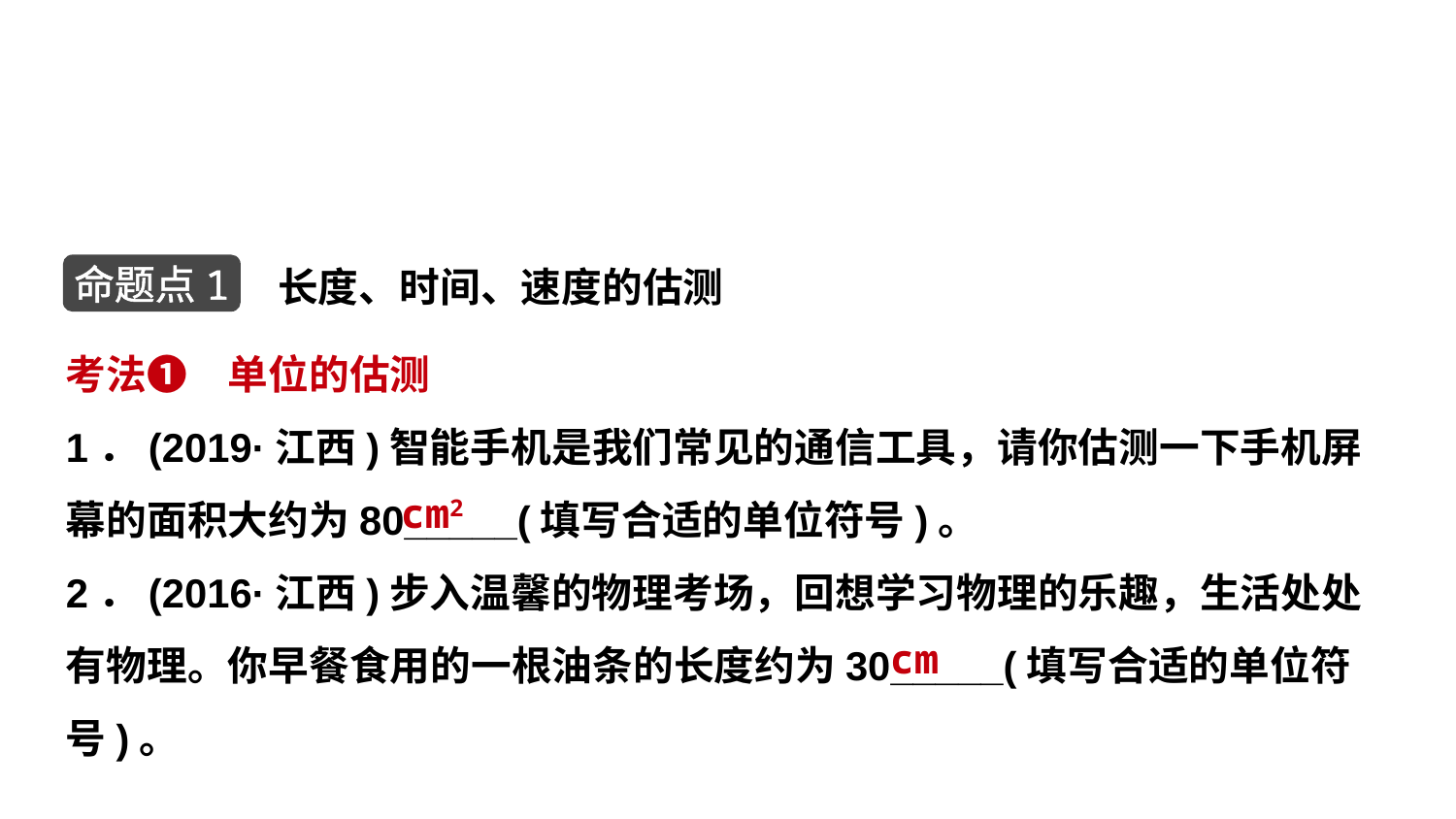

长度、时间、速度的估测
命题点1
考法❶　单位的估测
1．(2019·江西)智能手机是我们常见的通信工具，请你估测一下手机屏幕的面积大约为80_____(填写合适的单位符号)。
2．(2016·江西)步入温馨的物理考场，回想学习物理的乐趣，生活处处有物理。你早餐食用的一根油条的长度约为30_____(填写合适的单位符号)。
 cm2
 cm